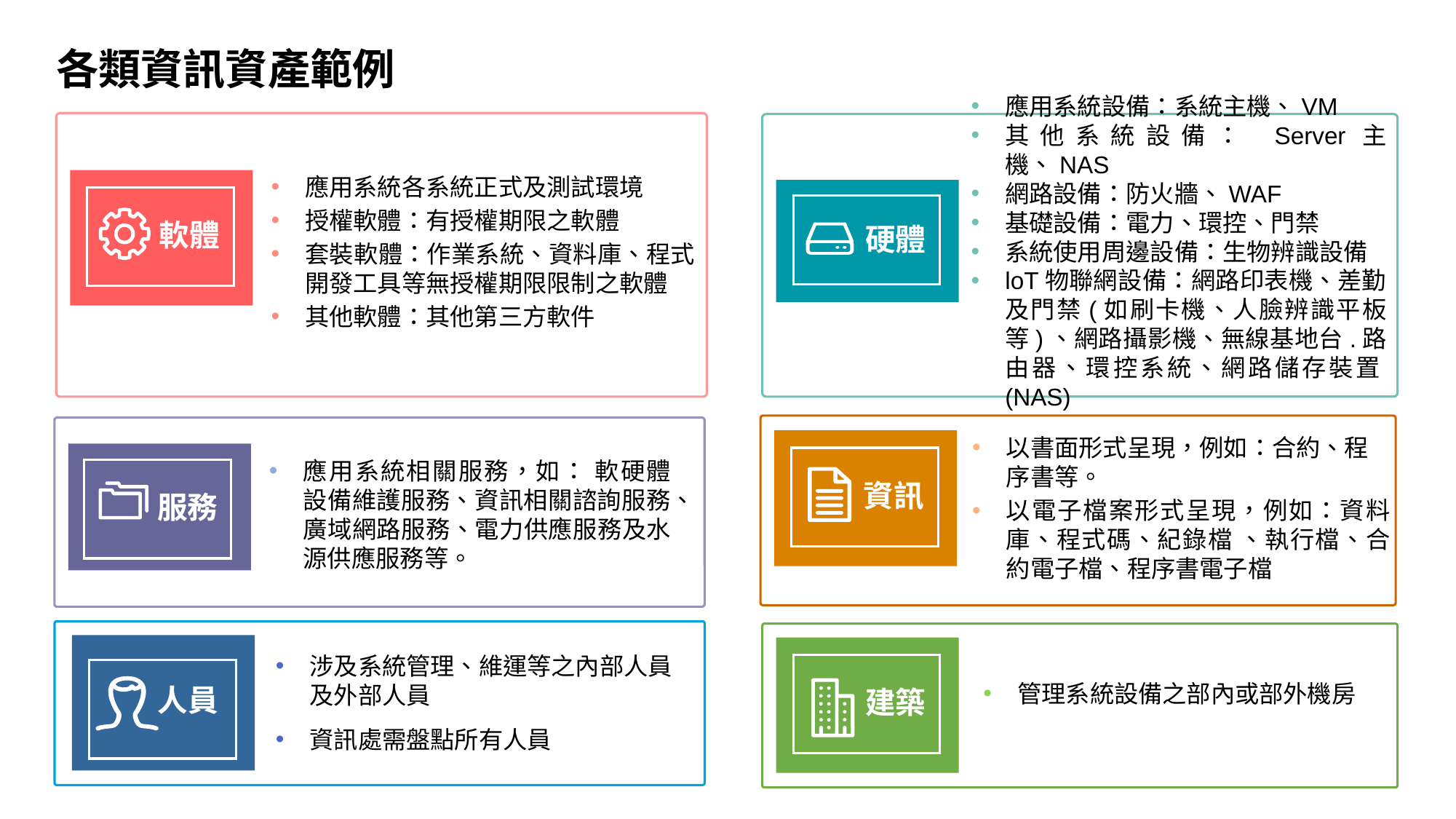

# 各類資訊資產範例

應用系統設備：系統主機、VM
其他系統設備： Server主機、NAS
網路設備：防火牆、WAF
基礎設備：電力、環控、門禁
系統使用周邊設備：生物辨識設備
loT物聯網設備：網路印表機、差勤及門禁(如刷卡機、人臉辨識平板等)、網路攝影機、無線基地台.路由器、環控系統、網路儲存裝置(NAS)

硬體

應用系統各系統正式及測試環境
授權軟體：有授權期限之軟體
套裝軟體：作業系統、資料庫、程式開發工具等無授權期限限制之軟體
其他軟體：其他第三方軟件

軟體

資訊

應用系統相關服務，如： 軟硬體設備維護服務、資訊相關諮詢服務、廣域網路服務、電力供應服務及水源供應服務等。

服務
以書面形式呈現，例如：合約、程序書等。
以電子檔案形式呈現，例如：資料庫、程式碼、紀錄檔 、執行檔、合約電子檔、程序書電子檔

管理系統設備之部內或部外機房

建築

涉及系統管理、維運等之內部人員及外部人員
資訊處需盤點所有人員

人員